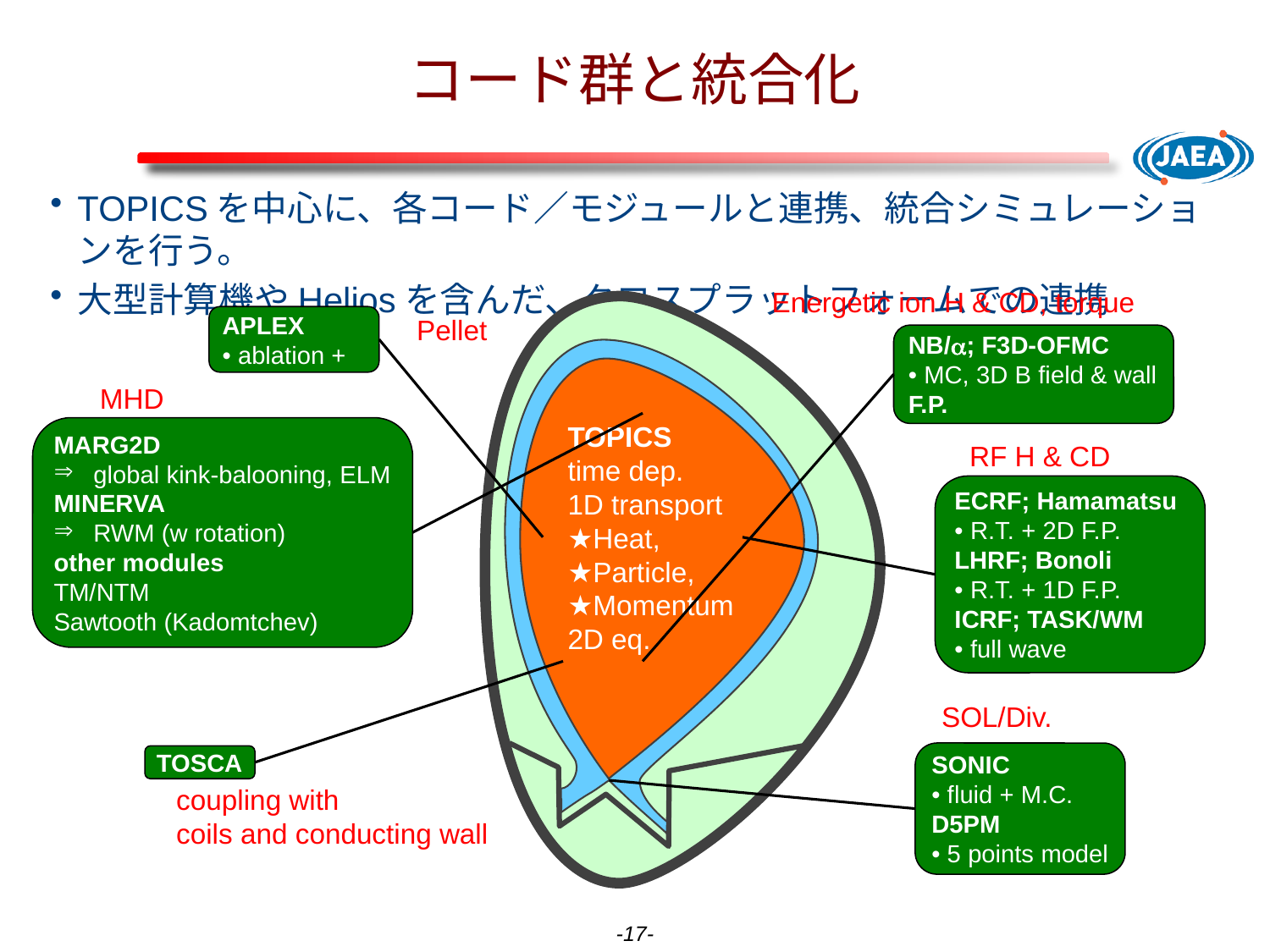

# コード群と統合化
TOPICSを中心に、各コード／モジュールと連携、統合シミュレーションを行う。
大型計算機やHeliosを含んだ、クロスプラットフォームでの連携
Energetic ion H & CD, torque

APLEX
• ablation +
Pellet
NB/α; F3D-OFMC
• MC, 3D B field & wall
F.P.
MHD
TOPICS
time dep.
1D transport
★Heat,
★Particle,
★Momentum
2D eq.
MARG2D
global kink-balooning, ELM
MINERVA
RWM (w rotation)
other modules
TM/NTM
Sawtooth (Kadomtchev)
RF H & CD
ECRF; Hamamatsu
• R.T. + 2D F.P.
LHRF; Bonoli
• R.T. + 1D F.P.
ICRF; TASK/WM
• full wave
SOL/Div.
SONIC
• fluid + M.C.
D5PM
• 5 points model
TOSCA
coupling with
coils and conducting wall